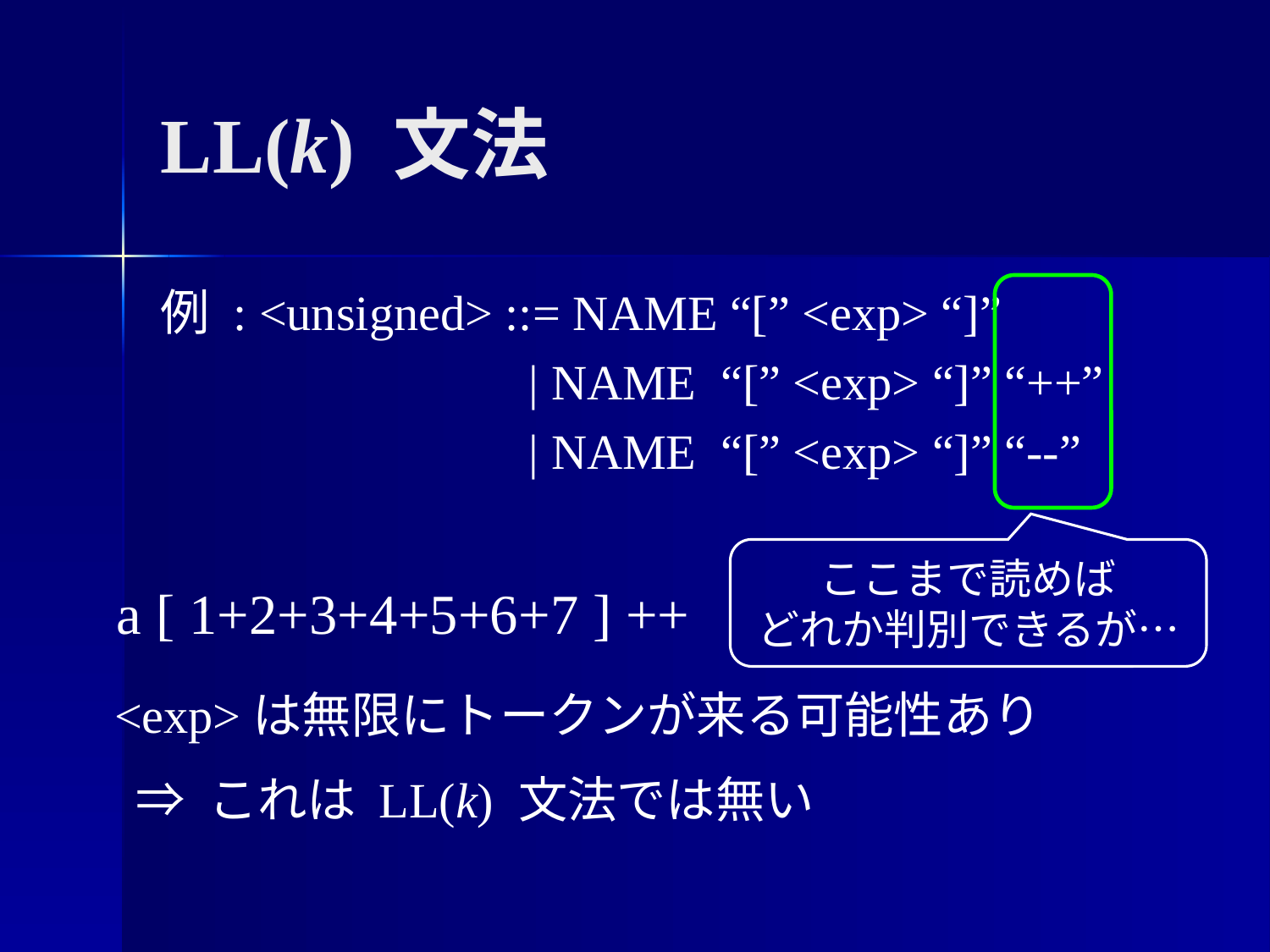

# LL(k) 文法
例 : <unsigned> ::= NAME “[” <exp> “]”
                              | NAME  “[” <exp> “]” “++”
                              | NAME  “[” <exp> “]” “--”

ここまで読めば
どれか判別できるが…
a [ 1+2+3+4+5+6+7 ] ++
<exp>は無限にトークンが来る可能性あり
⇒ これは LL(k) 文法では無い